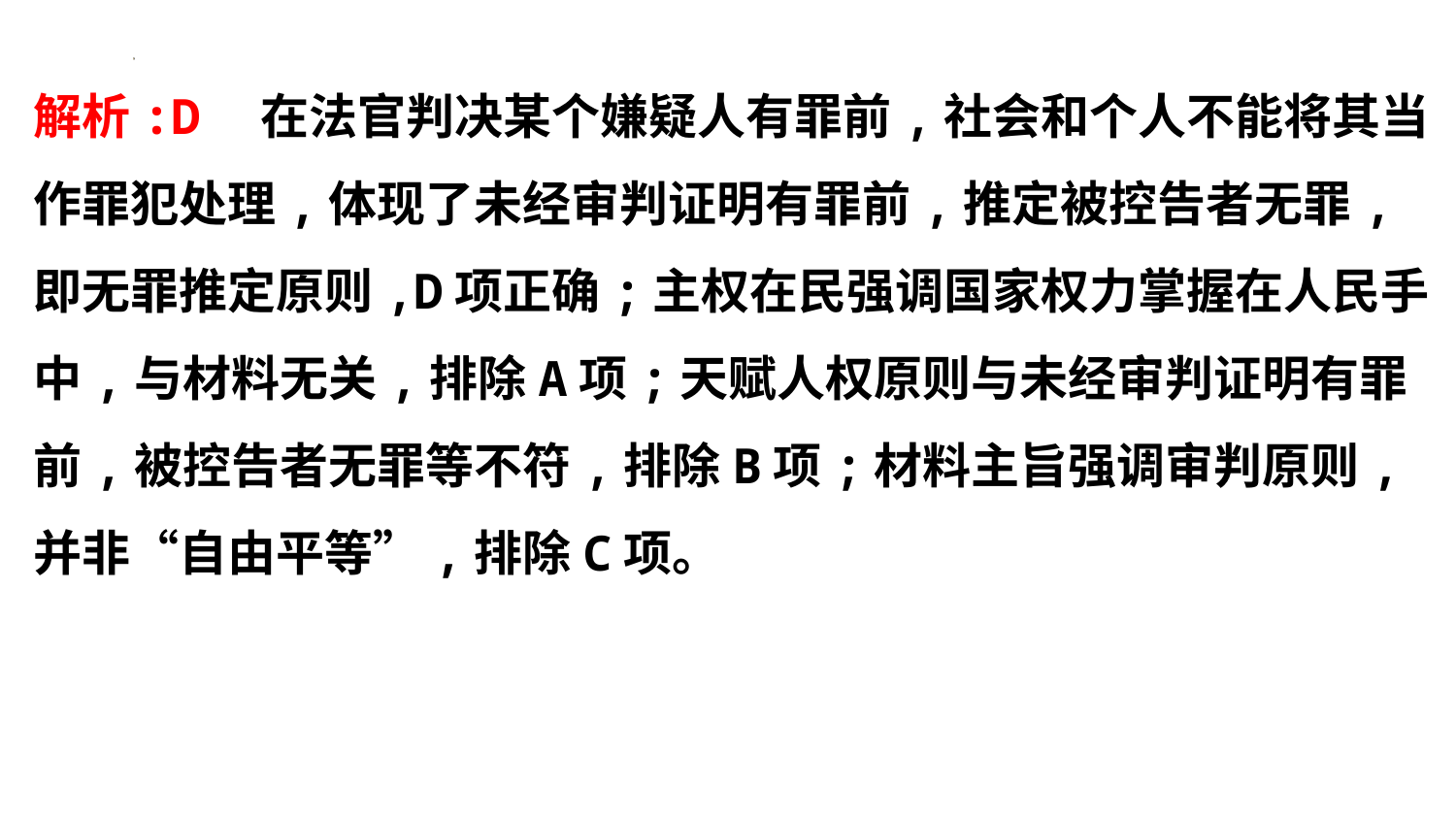

解析:D　在法官判决某个嫌疑人有罪前,社会和个人不能将其当作罪犯处理,体现了未经审判证明有罪前,推定被控告者无罪,即无罪推定原则,D项正确;主权在民强调国家权力掌握在人民手中,与材料无关,排除A项;天赋人权原则与未经审判证明有罪前,被控告者无罪等不符,排除B项;材料主旨强调审判原则,并非“自由平等”,排除C项。